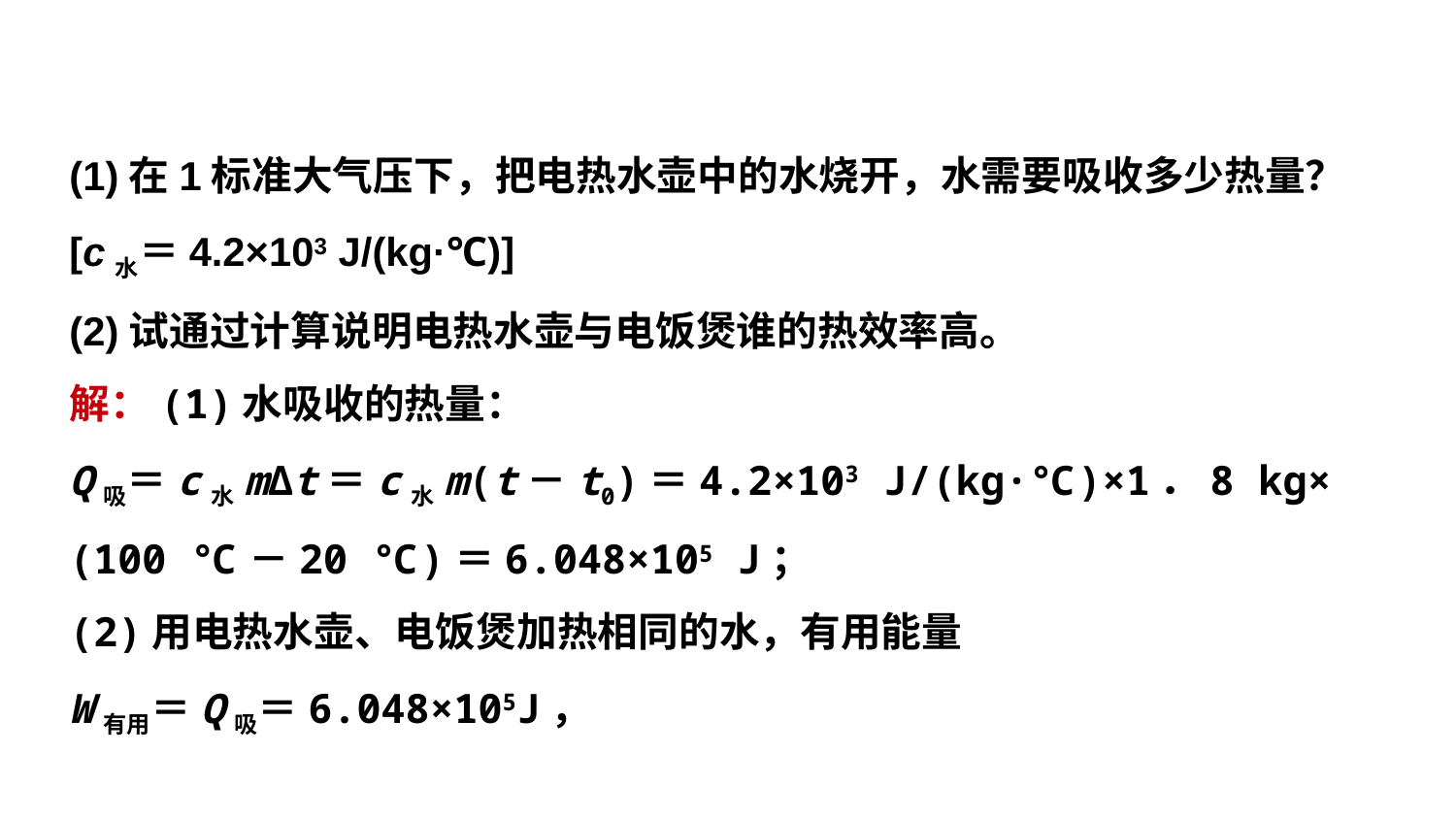

(1)在1标准大气压下，把电热水壶中的水烧开，水需要吸收多少热量？
[c水＝4.2×103 J/(kg·℃)]
(2)试通过计算说明电热水壶与电饭煲谁的热效率高。
解：(1)水吸收的热量：
Q吸＝c水mΔt＝c水m(t－t0)＝4.2×103 J/(kg·℃)×1．8 kg×
(100 ℃－20 ℃)＝6.048×105 J；
(2)用电热水壶、电饭煲加热相同的水，有用能量
W有用＝Q吸＝6.048×105J，